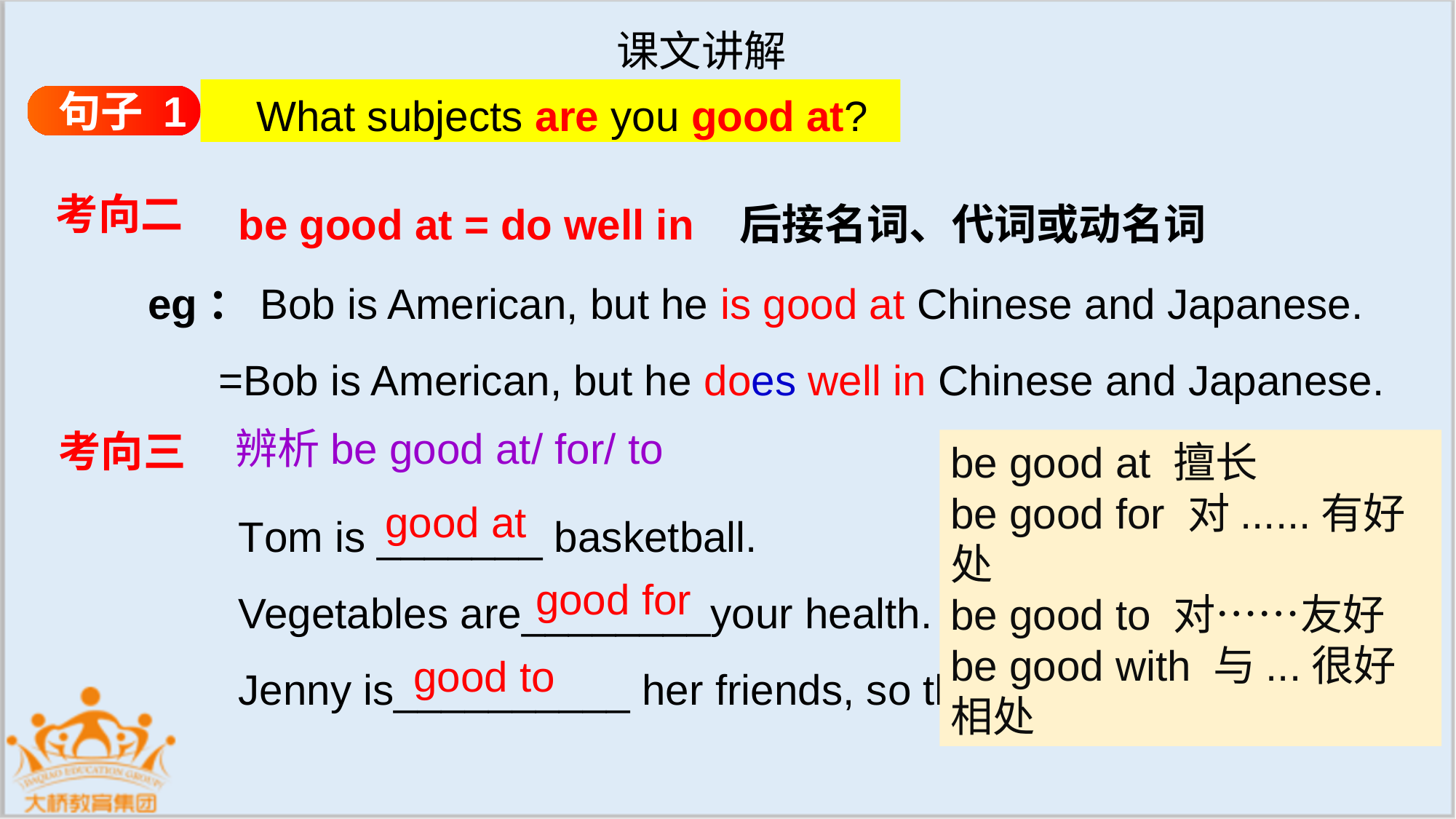

课文讲解
What subjects are you good at?

句子 1

be good at = do well in   后接名词、代词或动名词
考向二
eg：Bob is American, but he is good at Chinese and Japanese.
      =Bob is American, but he does well in Chinese and Japanese.
辨析be good at/ for/ to
考向三
be good at 擅长
be good for 对......有好处
be good to 对……友好
be good with 与...很好相处
Tom is _______ basketball.
Vegetables are________your health.
Jenny is__________ her friends, so they like her very much.
good at
good for
good to